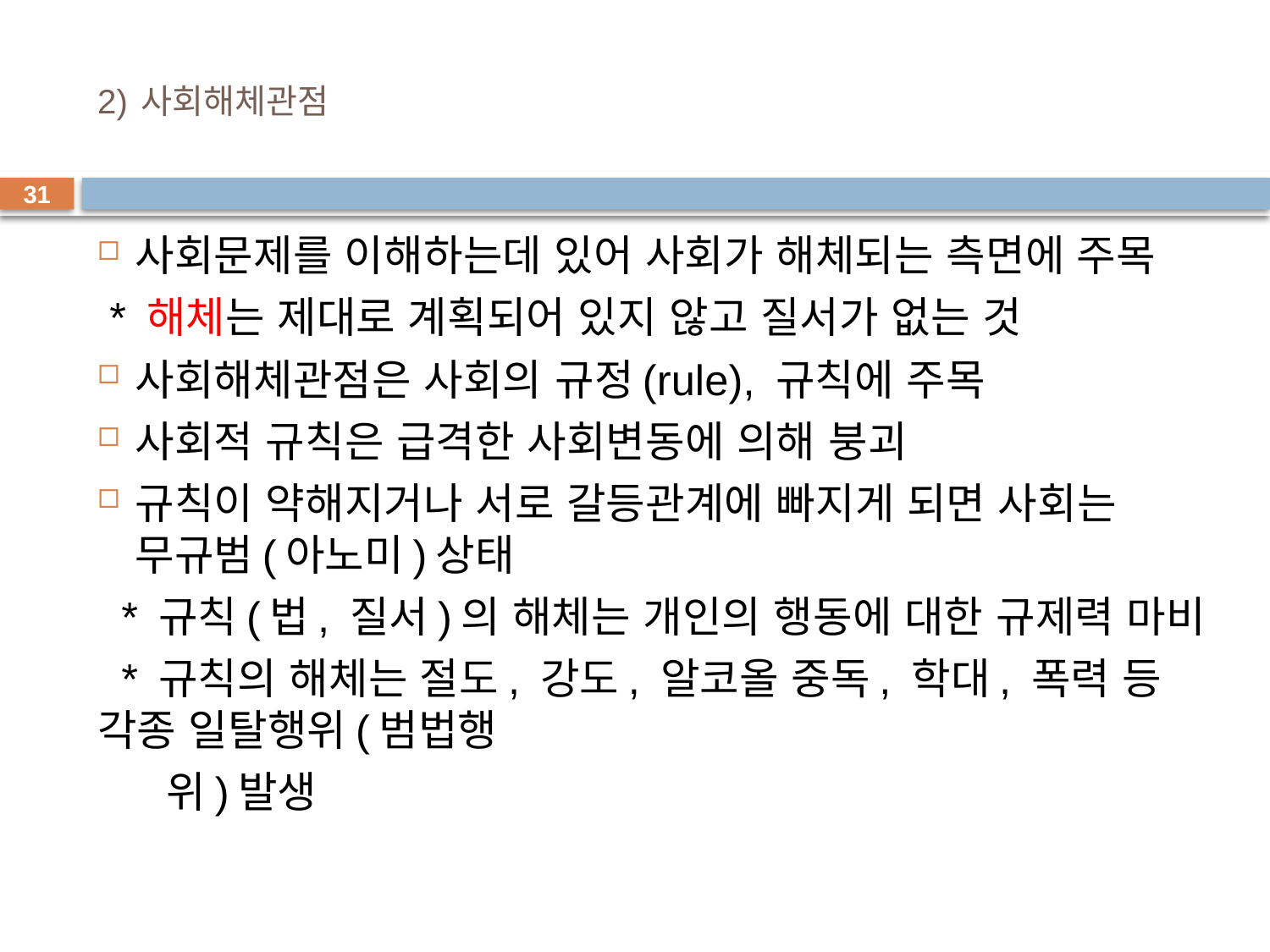

# 2) 사회해체관점
31
사회문제를 이해하는데 있어 사회가 해체되는 측면에 주목
 * 해체는 제대로 계획되어 있지 않고 질서가 없는 것
사회해체관점은 사회의 규정(rule), 규칙에 주목
사회적 규칙은 급격한 사회변동에 의해 붕괴
규칙이 약해지거나 서로 갈등관계에 빠지게 되면 사회는 무규범(아노미)상태
  * 규칙(법, 질서)의 해체는 개인의 행동에 대한 규제력 마비
  * 규칙의 해체는 절도, 강도, 알코올 중독, 학대, 폭력 등 각종 일탈행위(범법행
     위)발생